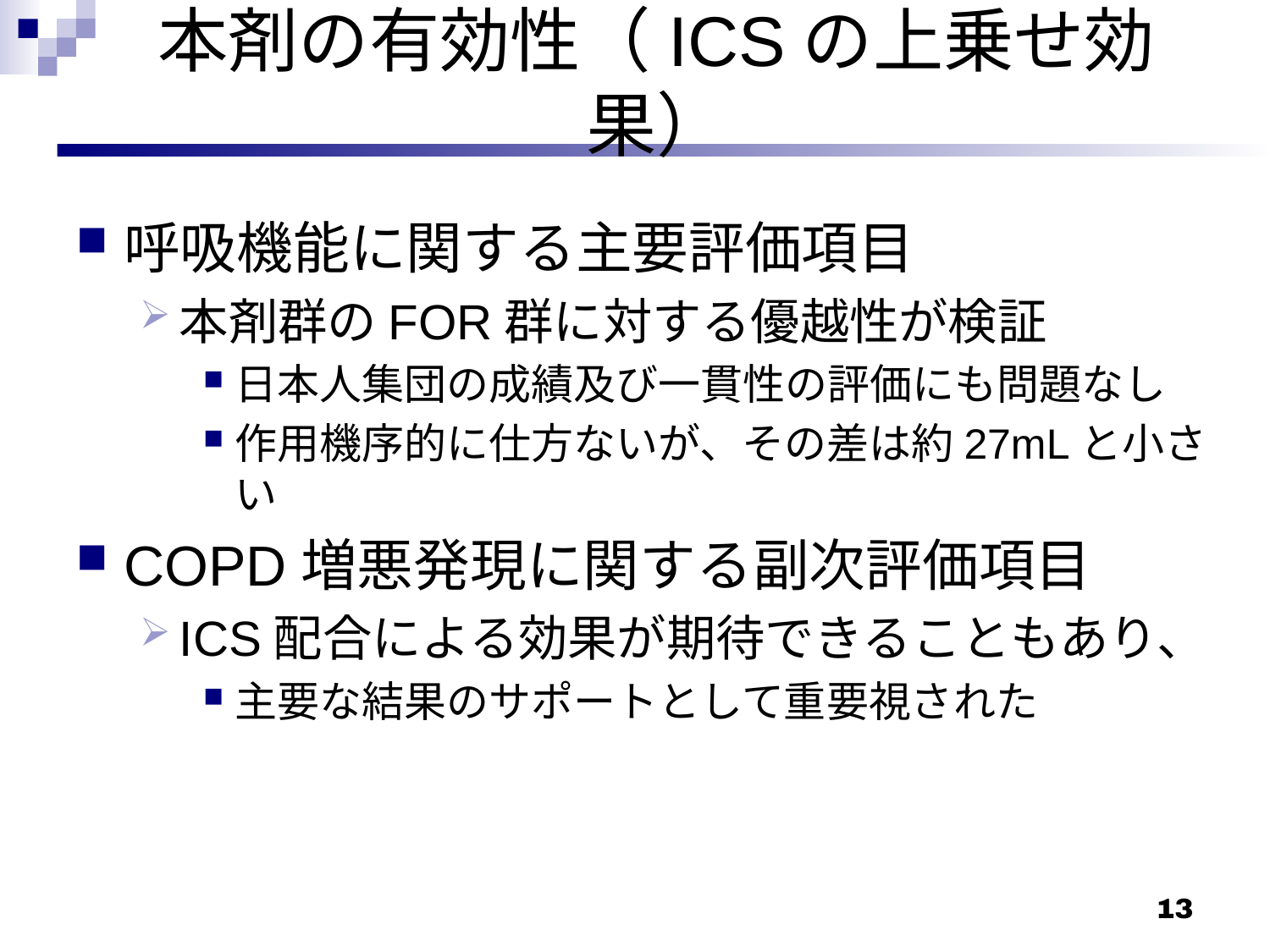

# 本剤の有効性（ICSの上乗せ効果）
呼吸機能に関する主要評価項目
本剤群のFOR群に対する優越性が検証
日本人集団の成績及び一貫性の評価にも問題なし
作用機序的に仕方ないが、その差は約27mLと小さい
COPD増悪発現に関する副次評価項目
ICS配合による効果が期待できることもあり、
主要な結果のサポートとして重要視された

13